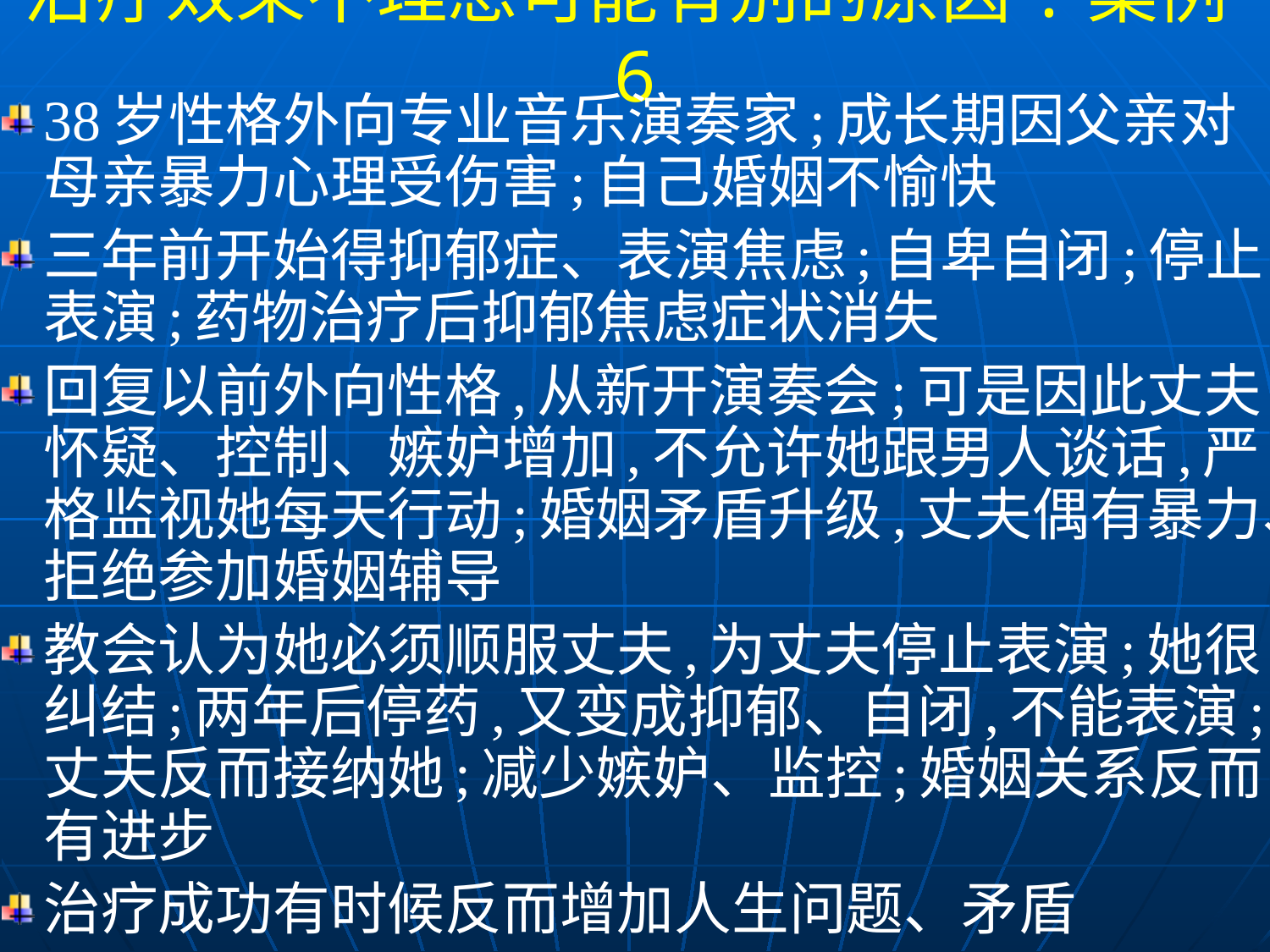

治疗效果不理想可能有别的原因:案例6
38岁性格外向专业音乐演奏家;成长期因父亲对母亲暴力心理受伤害;自己婚姻不愉快
三年前开始得抑郁症、表演焦虑;自卑自闭;停止表演;药物治疗后抑郁焦虑症状消失
回复以前外向性格,从新开演奏会;可是因此丈夫怀疑、控制、嫉妒增加,不允许她跟男人谈话,严格监视她每天行动;婚姻矛盾升级,丈夫偶有暴力、拒绝参加婚姻辅导
教会认为她必须顺服丈夫,为丈夫停止表演;她很纠结;两年后停药,又变成抑郁、自闭,不能表演;丈夫反而接纳她;减少嫉妒、监控;婚姻关系反而有进步
治疗成功有时候反而增加人生问题、矛盾